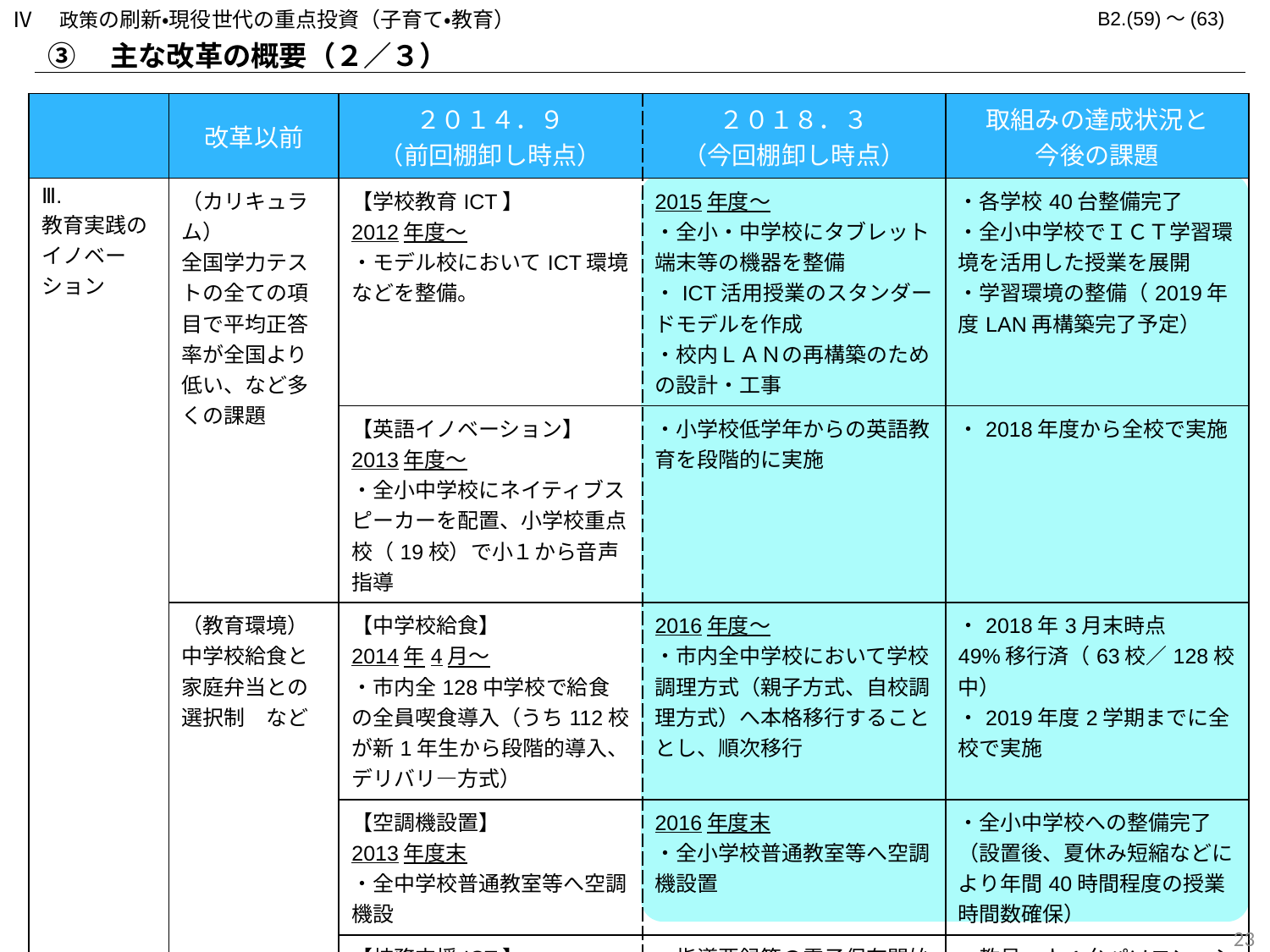

Ⅳ　政策の刷新・現役世代の重点投資（子育て・教育）
B2.(59)～(63)
③　主な改革の概要（２／３）
|  | 改革以前 | ２０１４．９ （前回棚卸し時点） | ２０１８．３ （今回棚卸し時点） | 取組みの達成状況と 今後の課題 |
| --- | --- | --- | --- | --- |
| Ⅲ. 教育実践のイノベーション | （カリキュラム） 全国学力テストの全ての項目で平均正答率が全国より低い、など多くの課題 | 【学校教育ICT】 2012年度～ ・モデル校においてICT環境などを整備。 | 2015年度～ ・全小・中学校にタブレット端末等の機器を整備 ・ICT活用授業のスタンダードモデルを作成 ・校内ＬＡＮの再構築のための設計・工事 | ・各学校40台整備完了 ・全小中学校でＩＣＴ学習環境を活用した授業を展開 ・学習環境の整備（2019年度LAN再構築完了予定） |
|  |  | 【英語イノベーション】 2013年度～ ・全小中学校にネイティブスピーカーを配置、小学校重点校（19校）で小１から音声指導 | ・小学校低学年からの英語教育を段階的に実施 | ・2018年度から全校で実施 |
|  | （教育環境） 中学校給食と家庭弁当との選択制　など | 【中学校給食】 2014年4月～ ・市内全128中学校で給食の全員喫食導入（うち112校が新1年生から段階的導入、デリバリ―方式） | 2016年度～ ・市内全中学校において学校調理方式（親子方式、自校調理方式）へ本格移行することとし、順次移行 | ・2018年3月末時点 49%移行済（63校／128校中） ・2019年度2学期までに全校で実施 |
|  |  | 【空調機設置】 2013年度末 ・全中学校普通教室等へ空調機設 | 2016年度末 ・全小学校普通教室等へ空調機設置 | ・全小中学校への整備完了 （設置後、夏休み短縮などにより年間40時間程度の授業時間数確保） |
|  |  | 【校務支援ICT】 2014年度 ・校務支援システムの全校稼働 | ・指導要録等の電子保存開始 | ・教員一人1台パソコン、システムによる出欠管理や成績管理 ・校務効率化（管理職　小414.6時間、中380.8時間） |

23